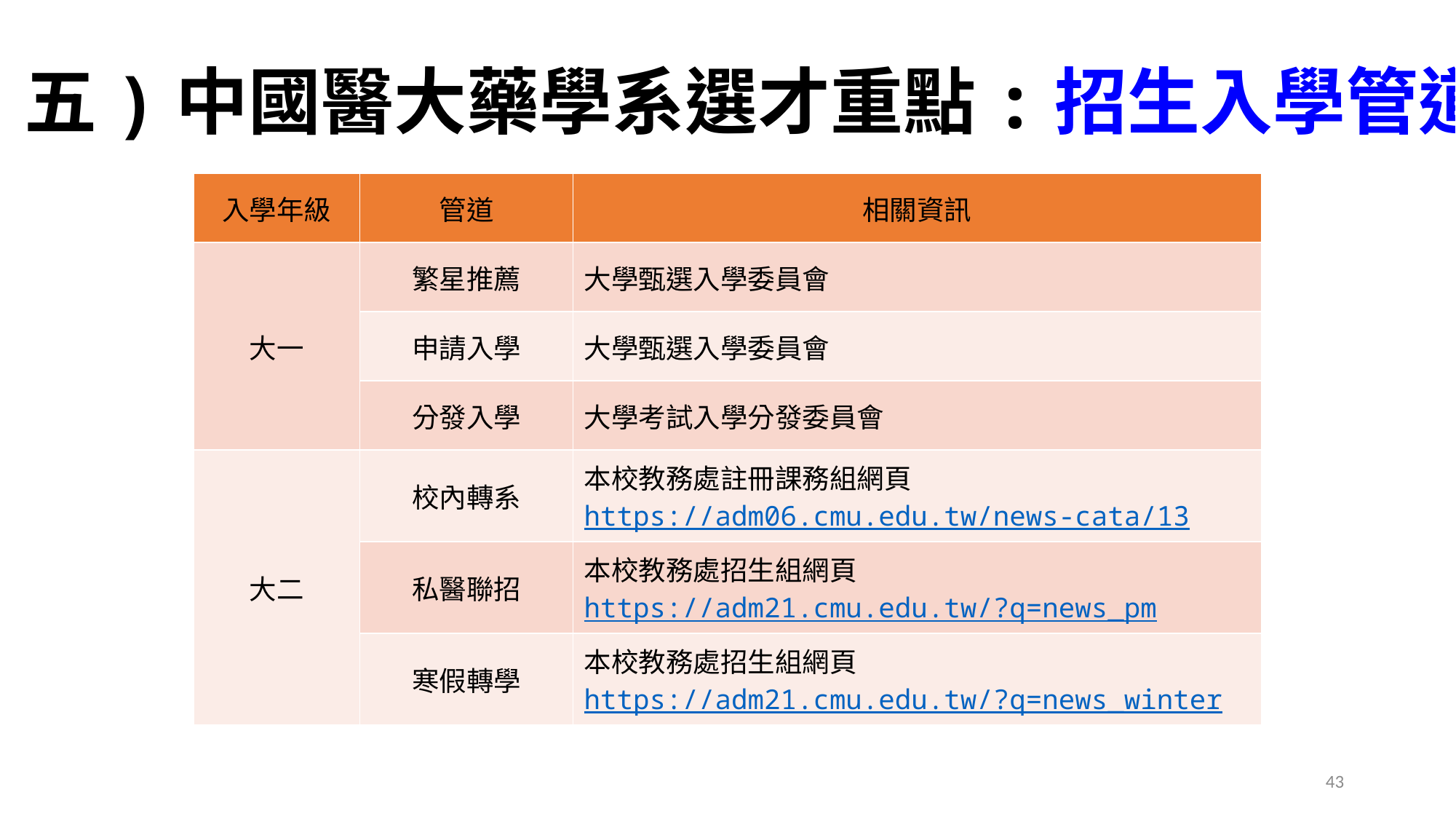

(五)中國醫大藥學系選才重點:招生入學管道
| 入學年級 | 管道 | 相關資訊 |
| --- | --- | --- |
| 大一 | 繁星推薦 | 大學甄選入學委員會 |
|  | 申請入學 | 大學甄選入學委員會 |
|  | 分發入學 | 大學考試入學分發委員會 |
| 大二 | 校內轉系 | 本校教務處註冊課務組網頁 https://adm06.cmu.edu.tw/news-cata/13 |
|  | 私醫聯招 | 本校教務處招生組網頁 https://adm21.cmu.edu.tw/?q=news\_pm |
|  | 寒假轉學 | 本校教務處招生組網頁 https://adm21.cmu.edu.tw/?q=news\_winter |
43